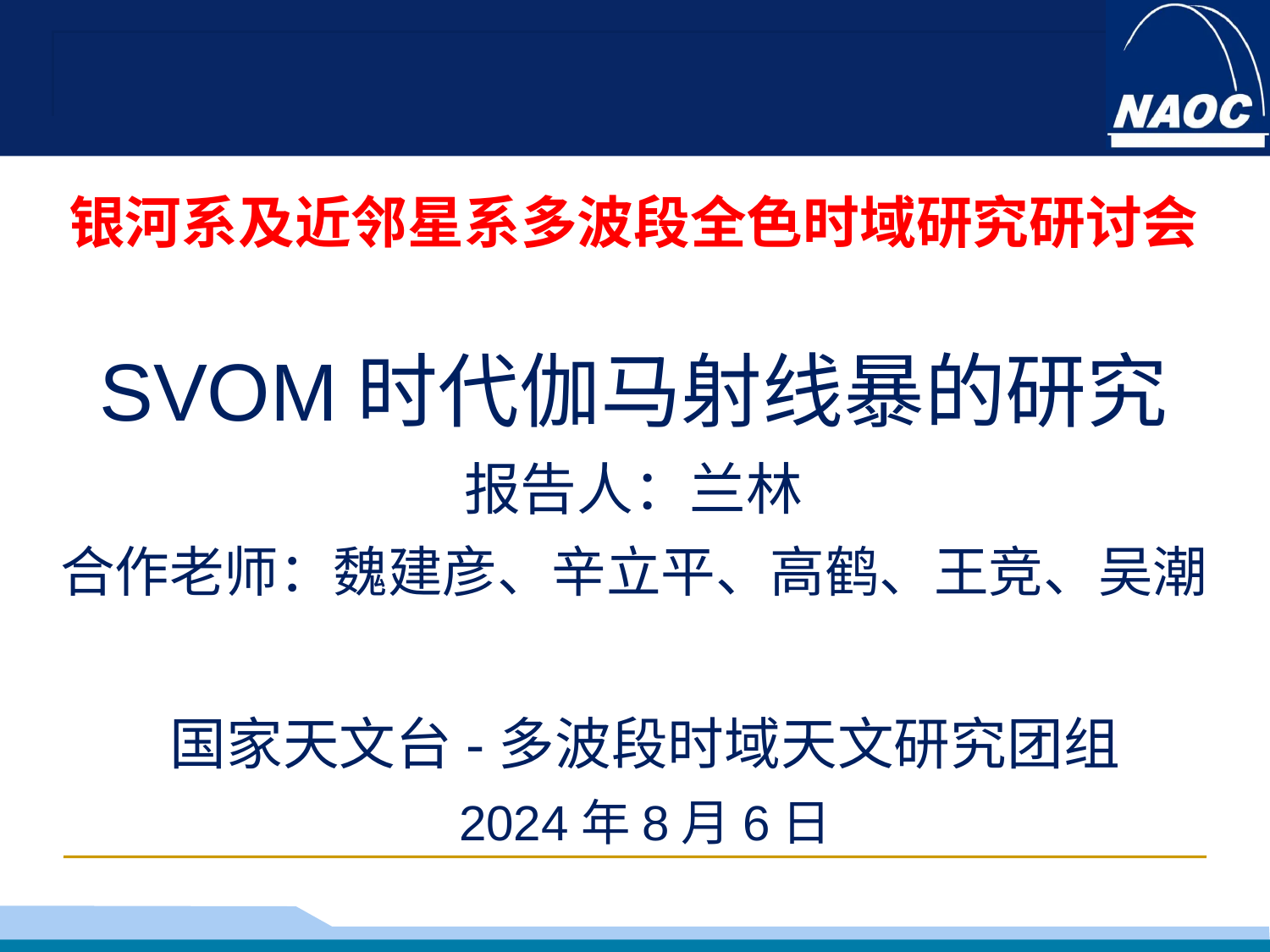

银河系及近邻星系多波段全色时域研究研讨会
SVOM时代伽马射线暴的研究
报告人：兰林
合作老师：魏建彦、辛立平、高鹤、王竞、吴潮
国家天文台-多波段时域天文研究团组
2024年8月6日